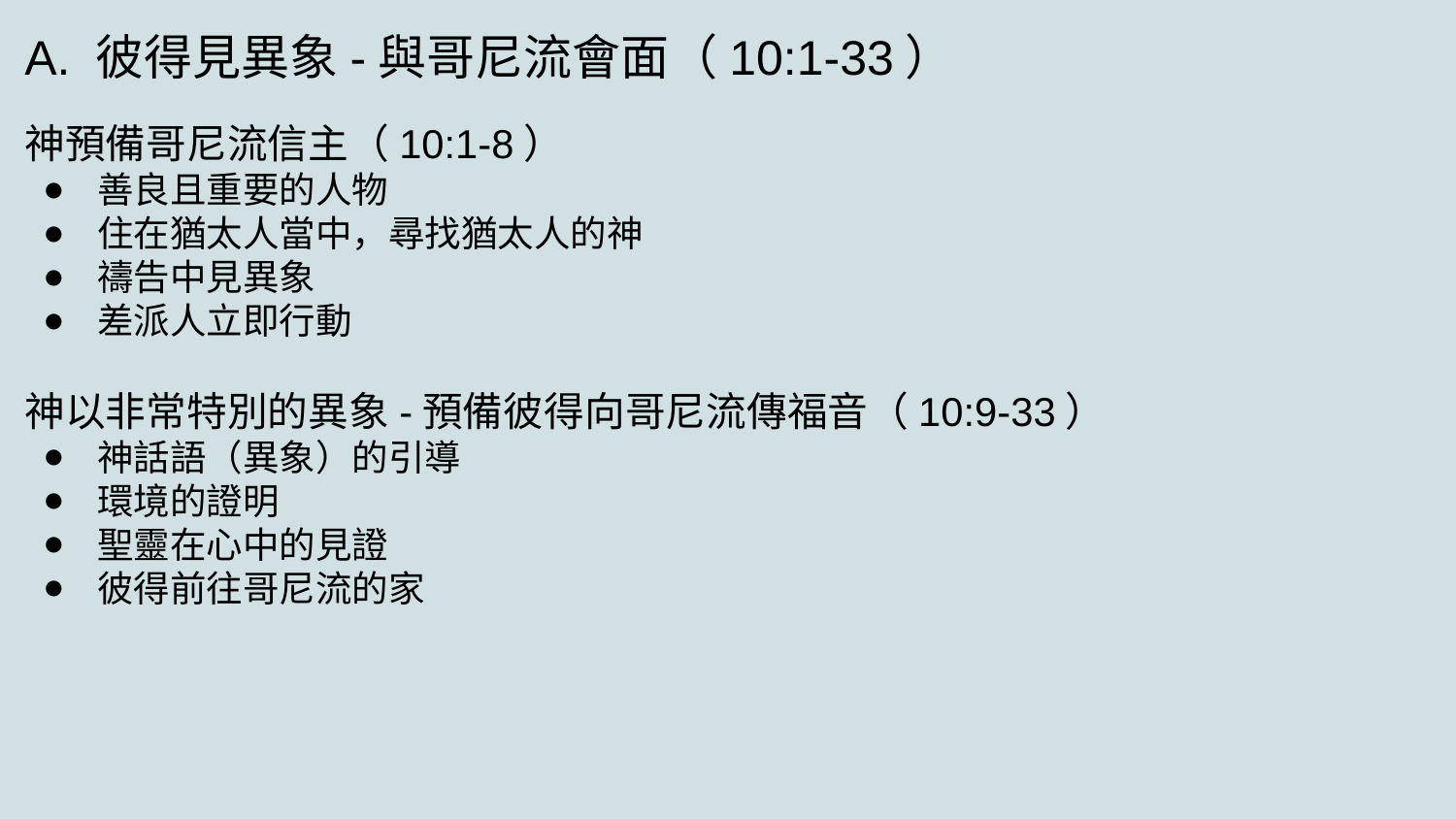

A. 彼得見異象-與哥尼流會面（10:1-33）

神預備哥尼流信主（10:1-8）
善良且重要的人物
住在猶太人當中，尋找猶太人的神
禱告中見異象
差派人立即行動

神以非常特別的異象-預備彼得向哥尼流傳福音（10:9-33）
神話語（異象）的引導
環境的證明
聖靈在心中的見證
彼得前往哥尼流的家